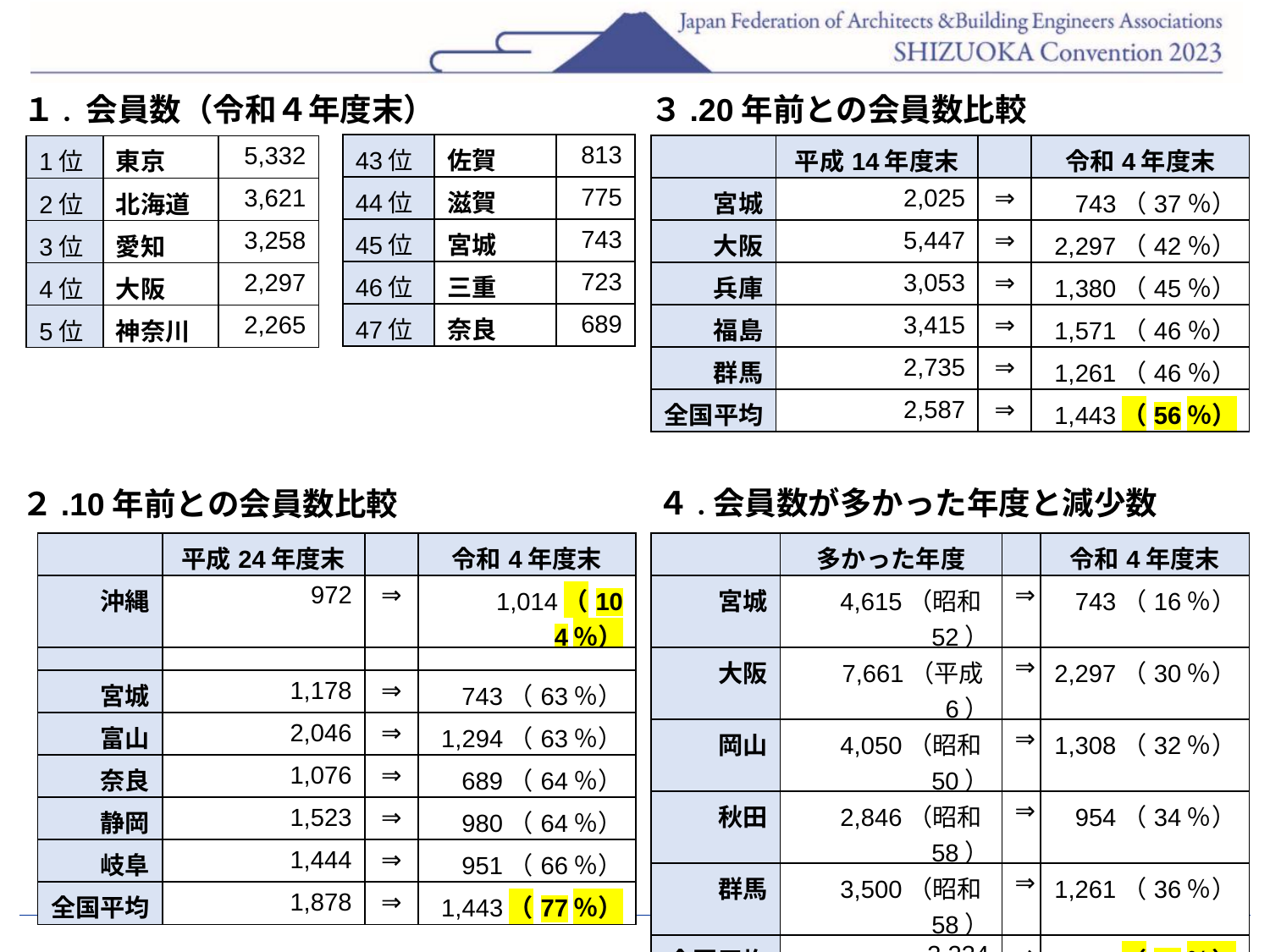

１. 会員数（令和４年度末）
３.20年前との会員数比較
| 43位 | 佐賀 | 813 |
| --- | --- | --- |
| 44位 | 滋賀 | 775 |
| 45位 | 宮城 | 743 |
| 46位 | 三重 | 723 |
| 47位 | 奈良 | 689 |
|  | 平成14年度末 |  | 令和4年度末 |
| --- | --- | --- | --- |
| 宮城 | 2,025 | ⇒ | 743（37％） |
| 大阪 | 5,447 | ⇒ | 2,297（42％） |
| 兵庫 | 3,053 | ⇒ | 1,380（45％） |
| 福島 | 3,415 | ⇒ | 1,571（46％） |
| 群馬 | 2,735 | ⇒ | 1,261（46％） |
| 全国平均 | 2,587 | ⇒ | 1,443（56％） |
| 1位 | 東京 | 5,332 |
| --- | --- | --- |
| 2位 | 北海道 | 3,621 |
| 3位 | 愛知 | 3,258 |
| 4位 | 大阪 | 2,297 |
| 5位 | 神奈川 | 2,265 |
４.会員数が多かった年度と減少数
２.10年前との会員数比較
|  | 平成24年度末 |  | 令和4年度末 |
| --- | --- | --- | --- |
| 沖縄 | 972 | ⇒ | 1,014（104％） |
|  |  |  |  |
| 宮城 | 1,178 | ⇒ | 743（63％） |
| 富山 | 2,046 | ⇒ | 1,294（63％） |
| 奈良 | 1,076 | ⇒ | 689（64％） |
| 静岡 | 1,523 | ⇒ | 980（64％） |
| 岐阜 | 1,444 | ⇒ | 951（66％） |
| 全国平均 | 1,878 | ⇒ | 1,443（77％） |
|  | 多かった年度 |  | 令和4年度末 |
| --- | --- | --- | --- |
| 宮城 | 4,615（昭和52） | ⇒ | 743（16％） |
| 大阪 | 7,661（平成 6） | ⇒ | 2,297（30％） |
| 岡山 | 4,050（昭和50） | ⇒ | 1,308（32％） |
| 秋田 | 2,846（昭和58） | ⇒ | 954（34％） |
| 群馬 | 3,500（昭和58） | ⇒ | 1,261（36％） |
| 全国平均 | 3,234 | ⇒ | 1,443（45％） |